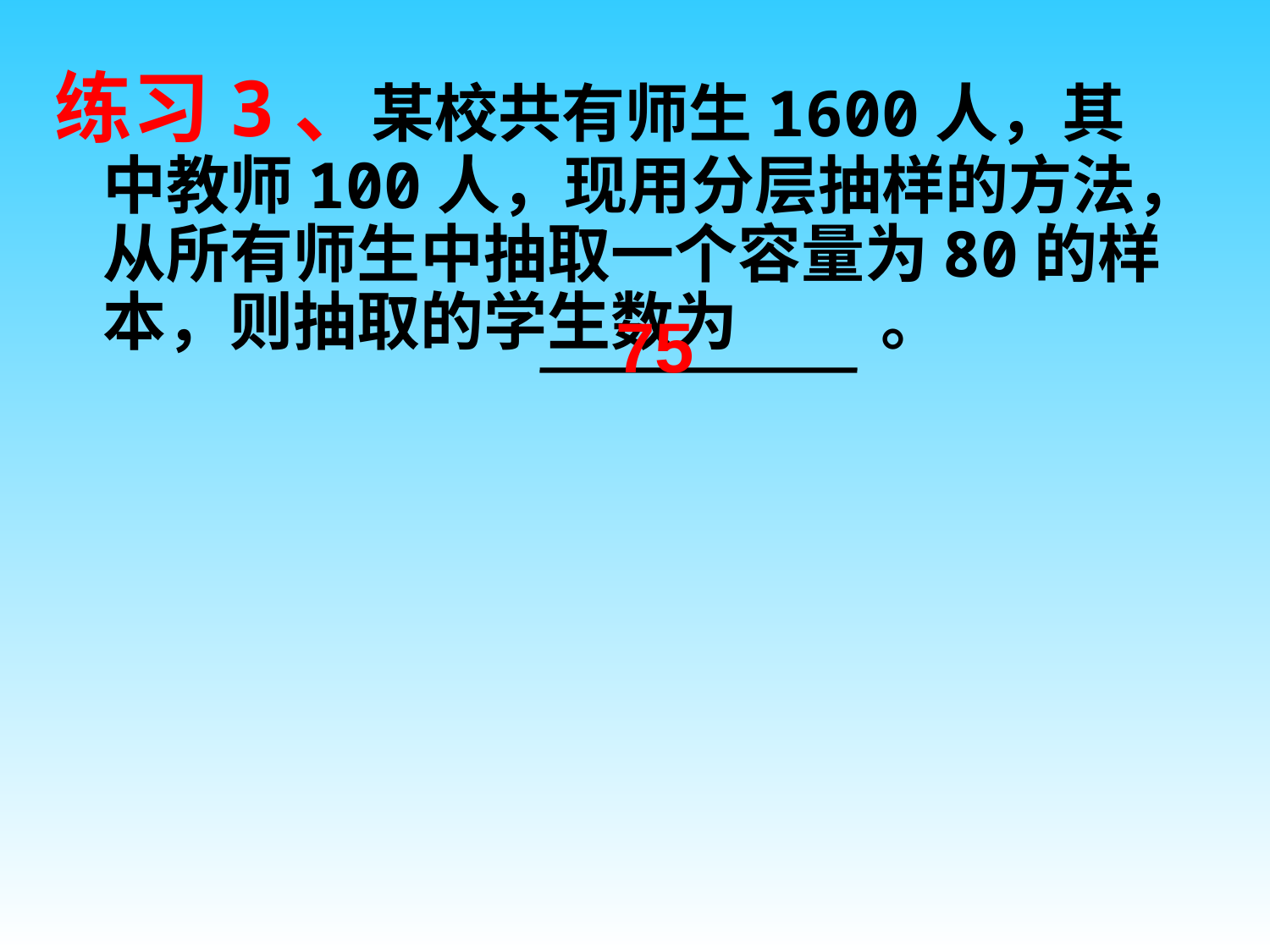

练习3、某校共有师生1600人，其中教师100人，现用分层抽样的方法，从所有师生中抽取一个容量为80的样本，则抽取的学生数为          。
75